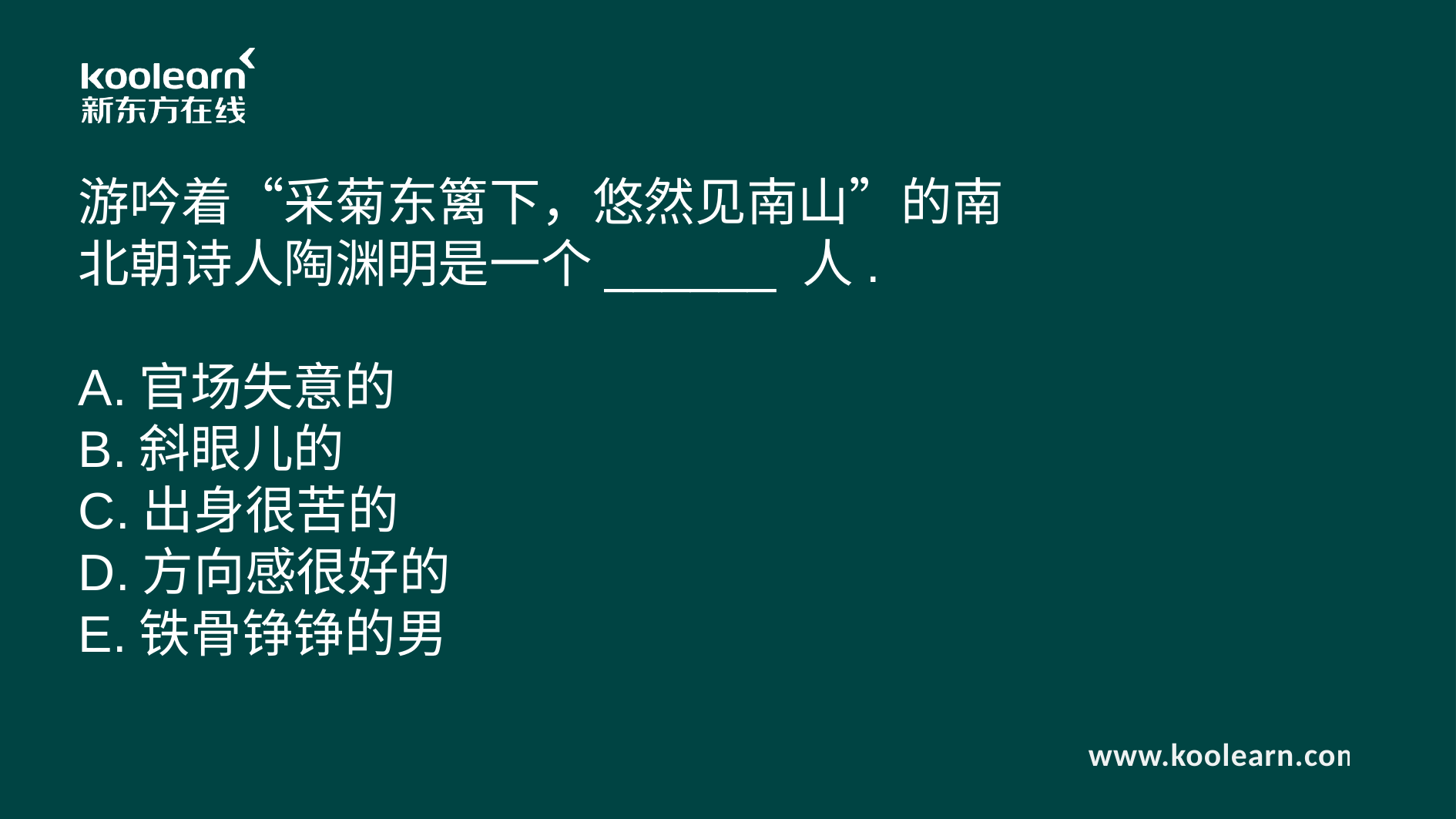

游吟着“采菊东篱下，悠然见南山”的南北朝诗人陶渊明是一个______ 人.

A.官场失意的
B.斜眼儿的
C.出身很苦的
D.方向感很好的
E.铁骨铮铮的男